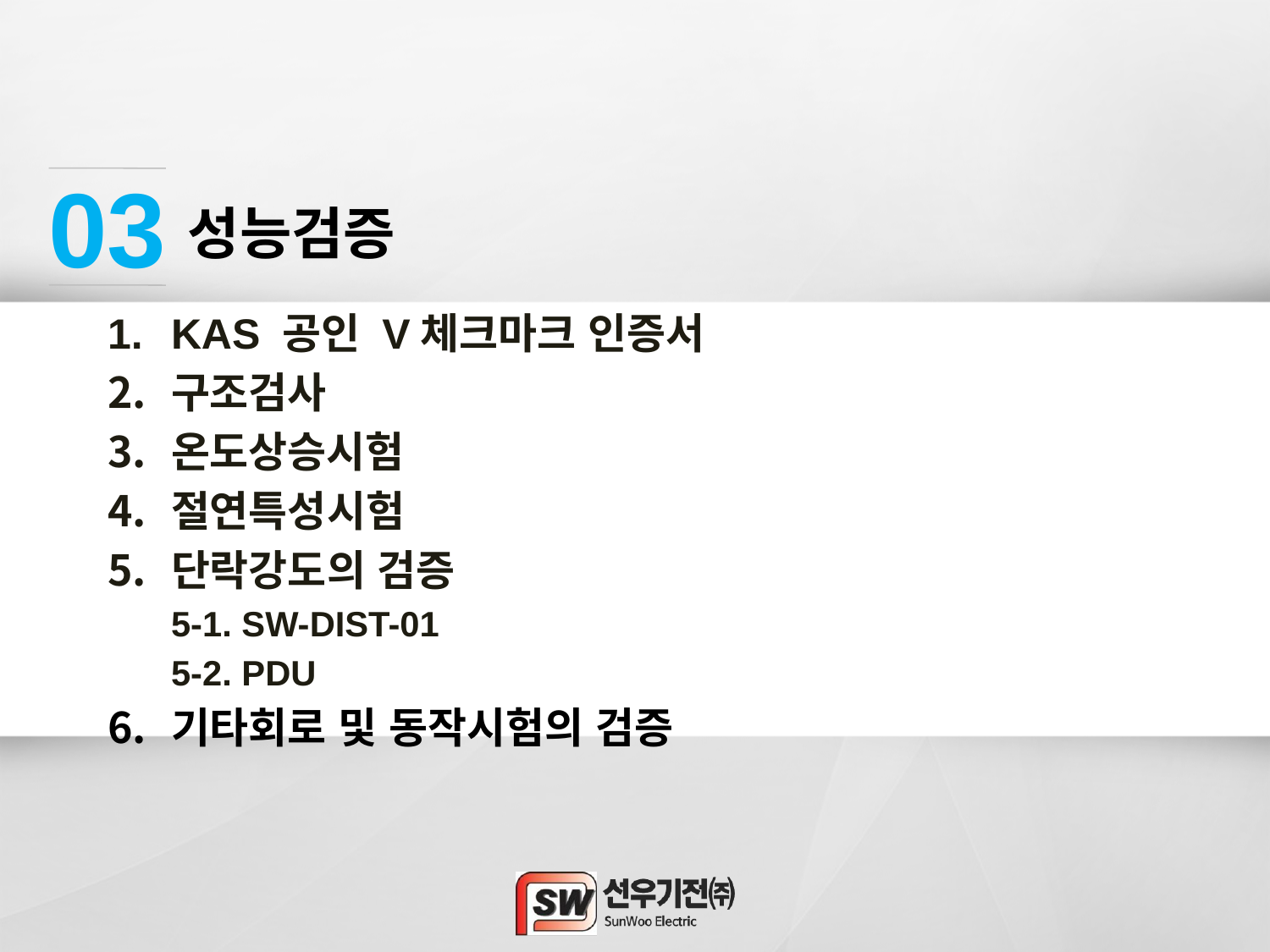

03
# 성능검증
KAS 공인 V체크마크 인증서
구조검사
온도상승시험
절연특성시험
단락강도의 검증
5-1. SW-DIST-01
5-2. PDU
기타회로 및 동작시험의 검증